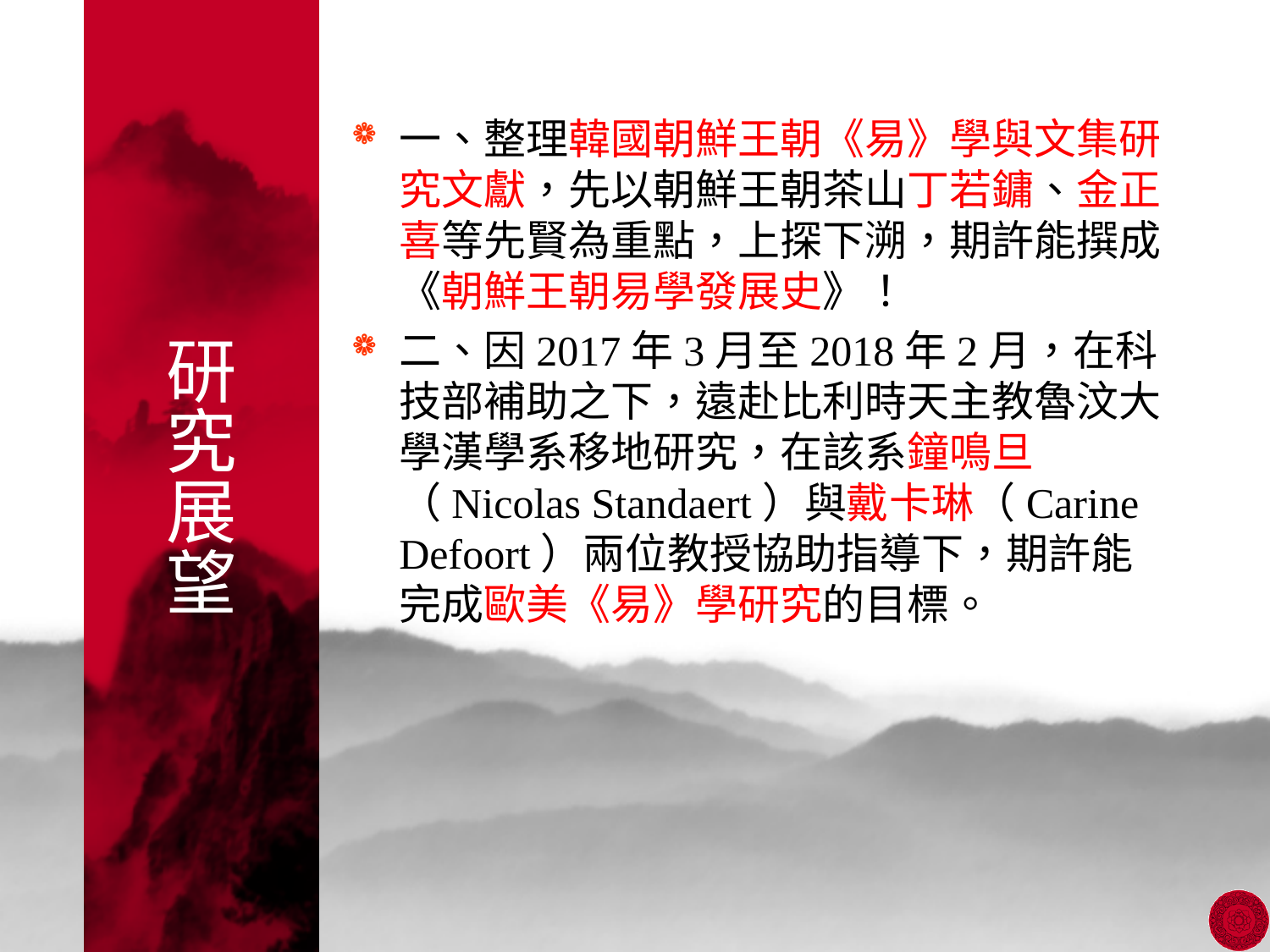

一、整理韓國朝鮮王朝《易》學與文集研究文獻，先以朝鮮王朝茶山丁若鏞、金正喜等先賢為重點，上探下溯，期許能撰成《朝鮮王朝易學發展史》！
二、因2017年3月至2018年2月，在科技部補助之下，遠赴比利時天主教魯汶大學漢學系移地研究，在該系鐘鳴旦（Nicolas Standaert）與戴卡琳（Carine Defoort）兩位教授協助指導下，期許能完成歐美《易》學研究的目標。

# 研究展望